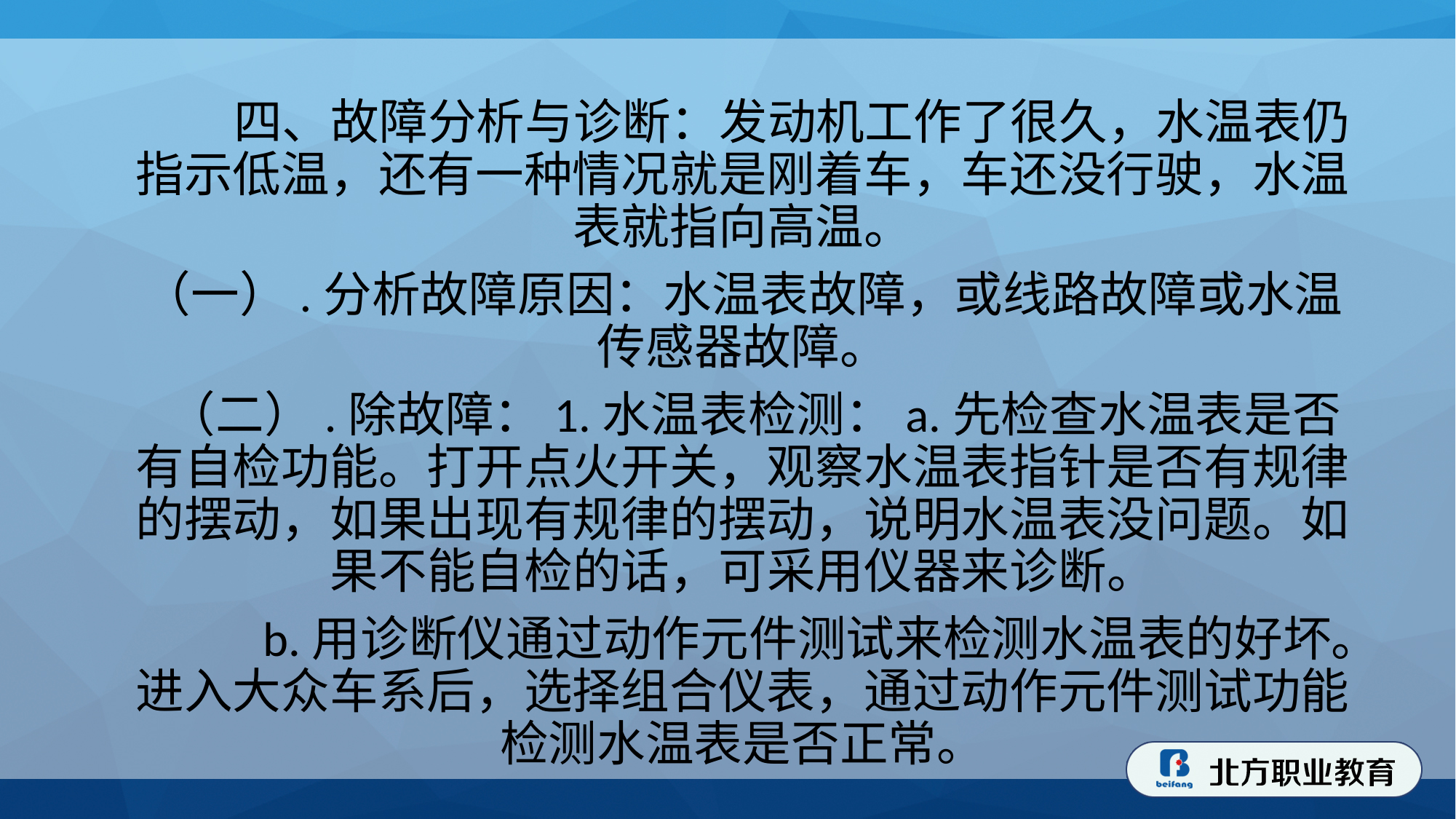

四、故障分析与诊断：发动机工作了很久，水温表仍指示低温，还有一种情况就是刚着车，车还没行驶，水温表就指向高温。
（一）.分析故障原因：水温表故障，或线路故障或水温传感器故障。
 （二）.除故障：1.水温表检测：a.先检查水温表是否有自检功能。打开点火开关，观察水温表指针是否有规律的摆动，如果出现有规律的摆动，说明水温表没问题。如果不能自检的话，可采用仪器来诊断。
          b.用诊断仪通过动作元件测试来检测水温表的好坏。进入大众车系后，选择组合仪表，通过动作元件测试功能检测水温表是否正常。